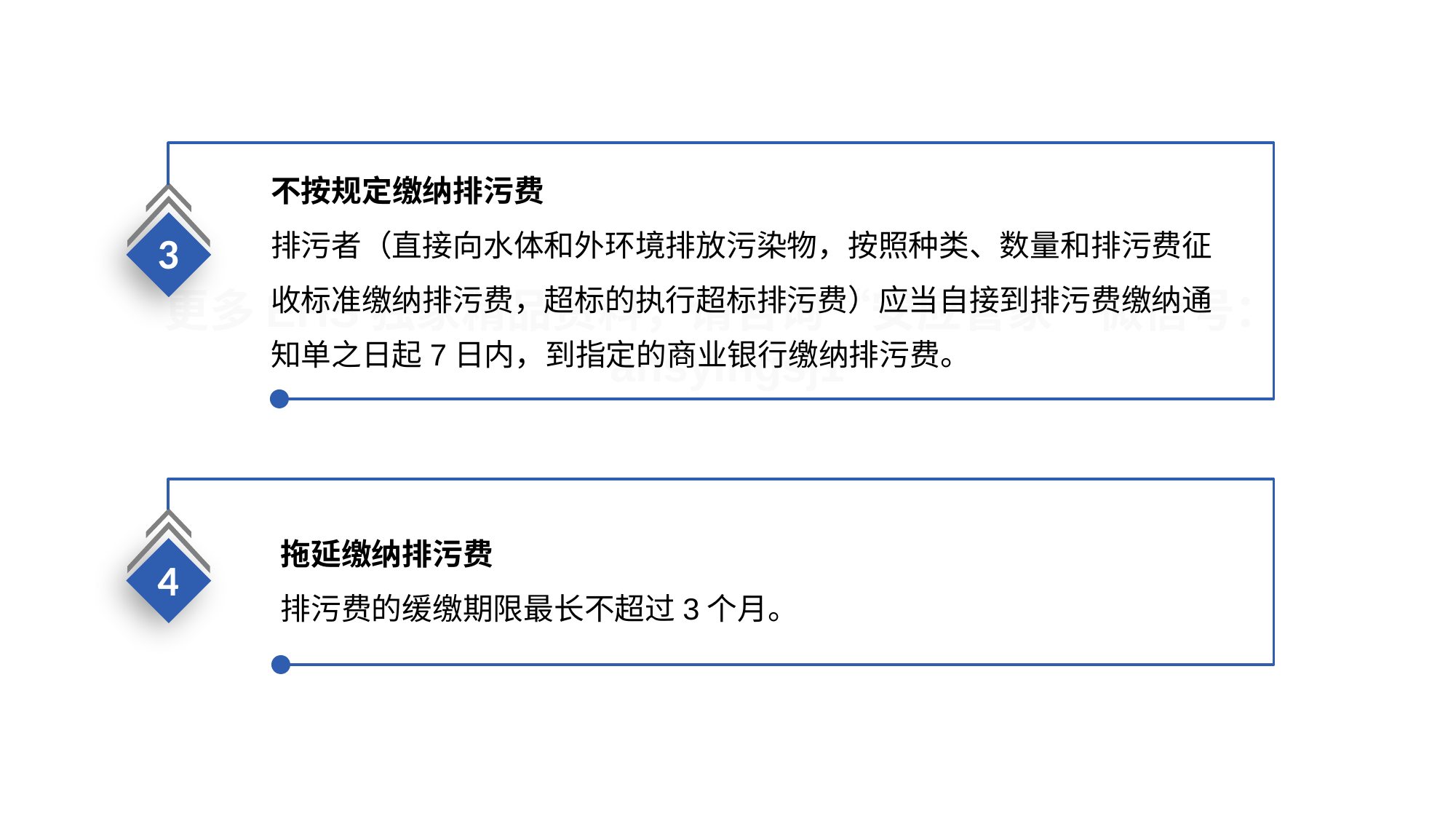

不按规定缴纳排污费
排污者（直接向水体和外环境排放污染物，按照种类、数量和排污费征收标准缴纳排污费，超标的执行超标排污费）应当自接到排污费缴纳通知单之日起7日内，到指定的商业银行缴纳排污费。

3

拖延缴纳排污费
排污费的缓缴期限最长不超过3个月。
4